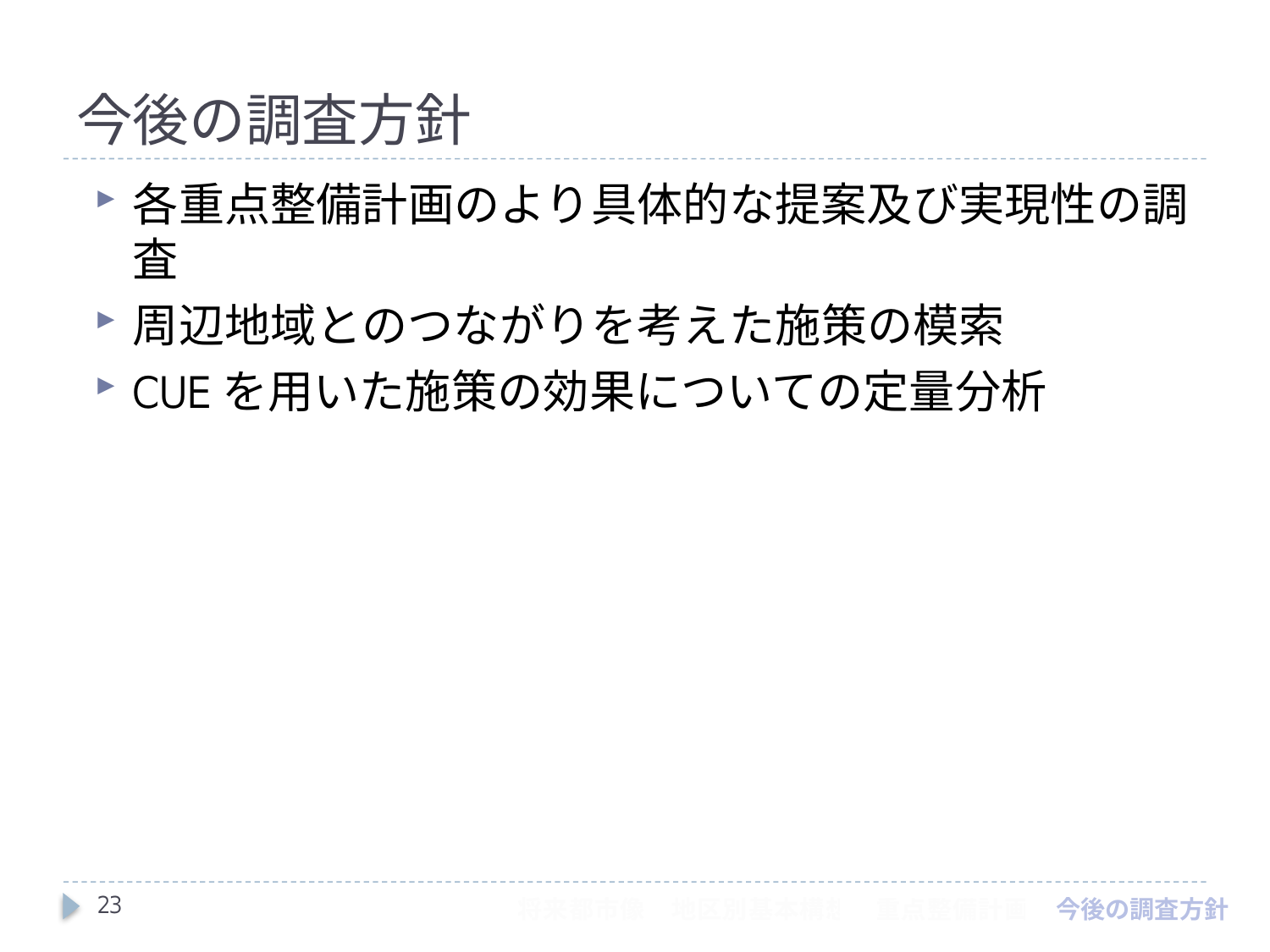

# 今後の調査方針
各重点整備計画のより具体的な提案及び実現性の調査
周辺地域とのつながりを考えた施策の模索
CUEを用いた施策の効果についての定量分析
23
将来都市像　地区別基本構想　重点整備計画　今後の調査方針